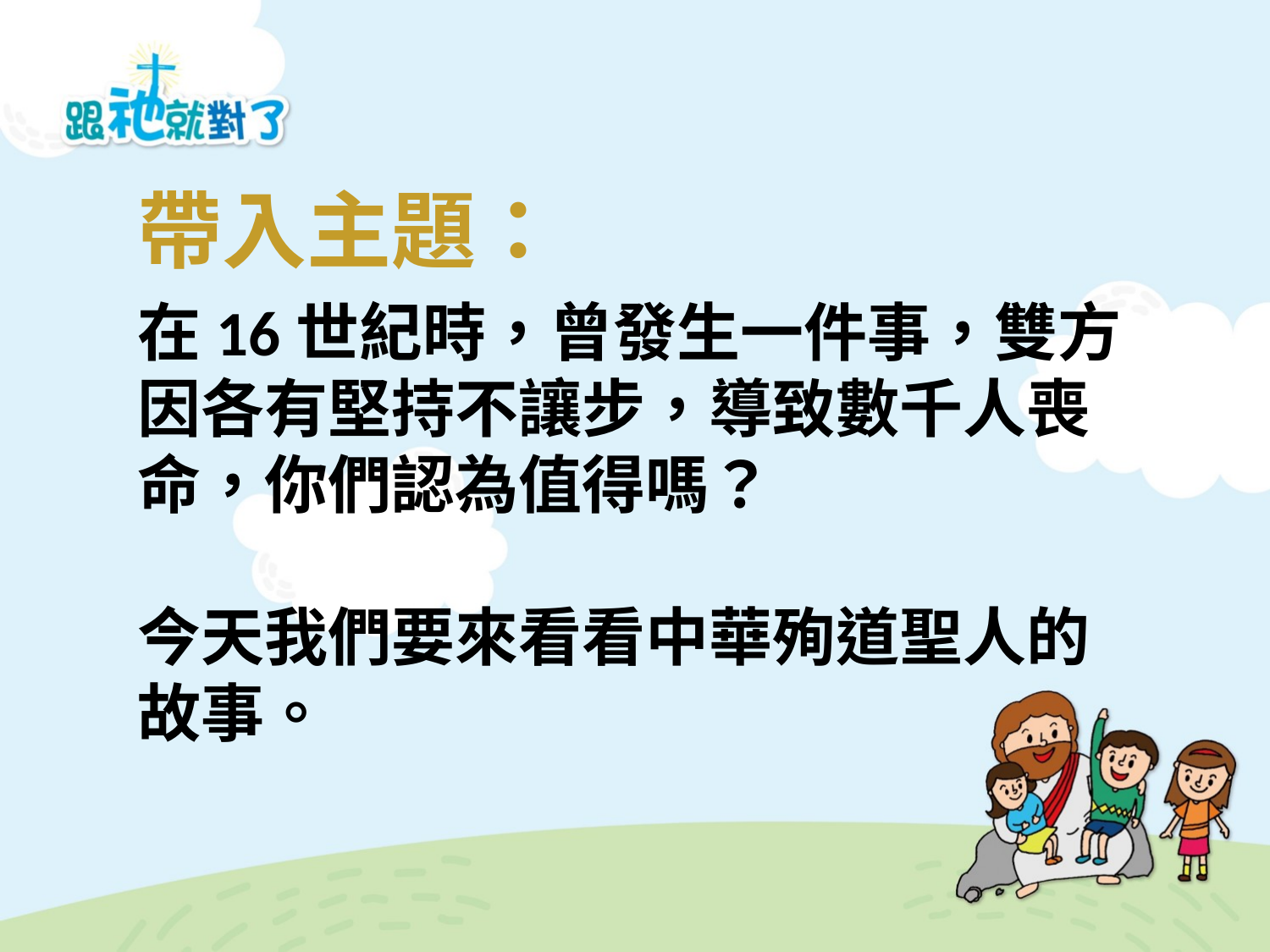

帶入主題：
在16世紀時，曾發生一件事，雙方因各有堅持不讓步，導致數千人喪命，你們認為值得嗎？

今天我們要來看看中華殉道聖人的故事。